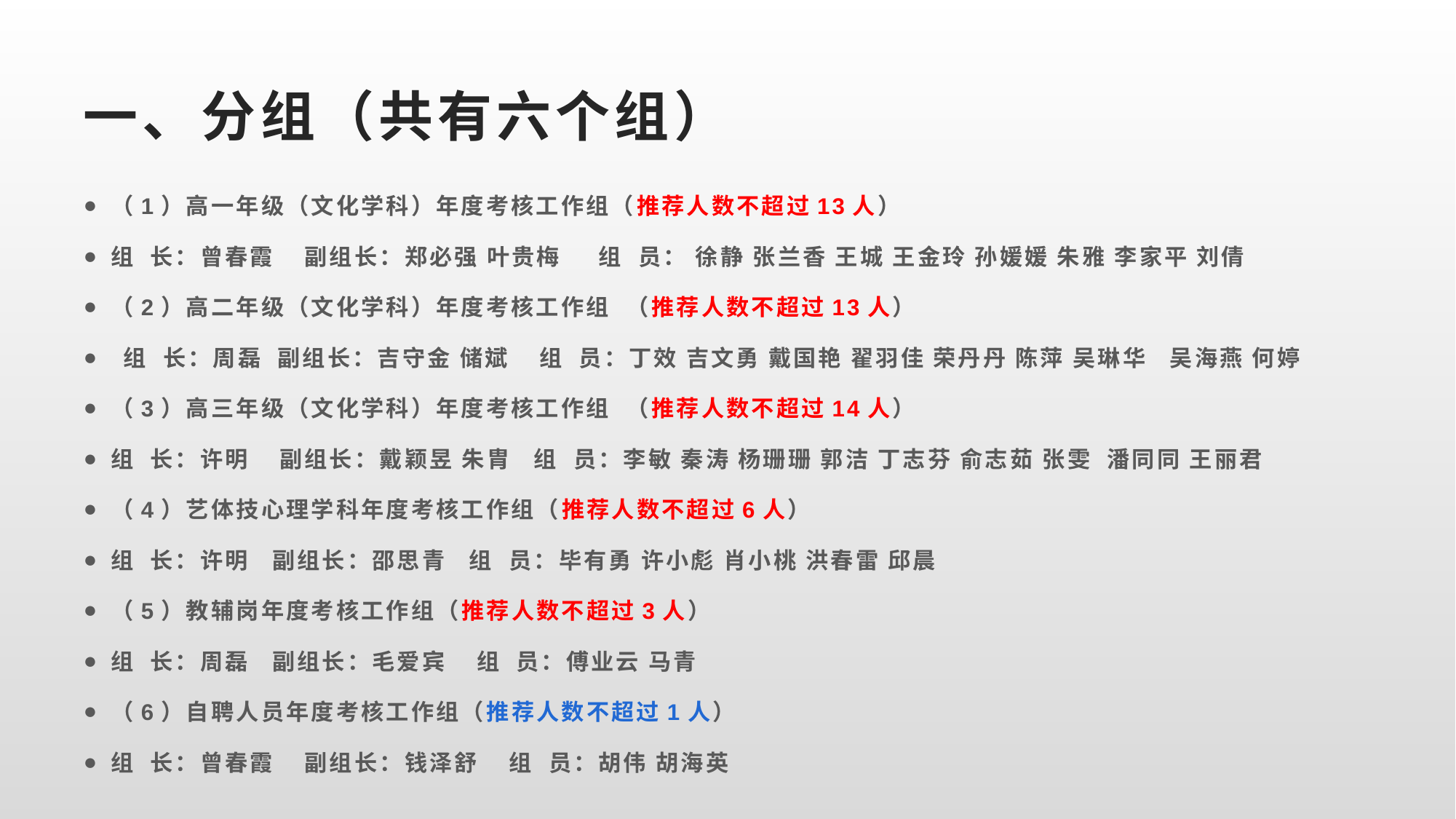

# 一、分组（共有六个组）
（1）高一年级（文化学科）年度考核工作组（推荐人数不超过13人）
组  长：曾春霞    副组长：郑必强 叶贵梅     组  员： 徐静 张兰香 王城 王金玲 孙媛媛 朱雅 李家平 刘倩
（2）高二年级（文化学科）年度考核工作组  （推荐人数不超过13人）
 组  长：周磊  副组长：吉守金 储斌    组  员：丁效 吉文勇 戴国艳 翟羽佳 荣丹丹 陈萍 吴琳华   吴海燕 何婷
（3）高三年级（文化学科）年度考核工作组  （推荐人数不超过14人）
组  长：许明    副组长：戴颖昱 朱胄   组  员：李敏 秦涛 杨珊珊 郭洁 丁志芬 俞志茹 张雯  潘同同 王丽君
（4）艺体技心理学科年度考核工作组（推荐人数不超过6人）
组  长：许明   副组长：邵思青   组  员：毕有勇 许小彪 肖小桃 洪春雷 邱晨
（5）教辅岗年度考核工作组（推荐人数不超过3人）
组  长：周磊   副组长：毛爱宾    组  员：傅业云 马青
（6）自聘人员年度考核工作组（推荐人数不超过1人）
组  长：曾春霞    副组长：钱泽舒    组  员：胡伟 胡海英